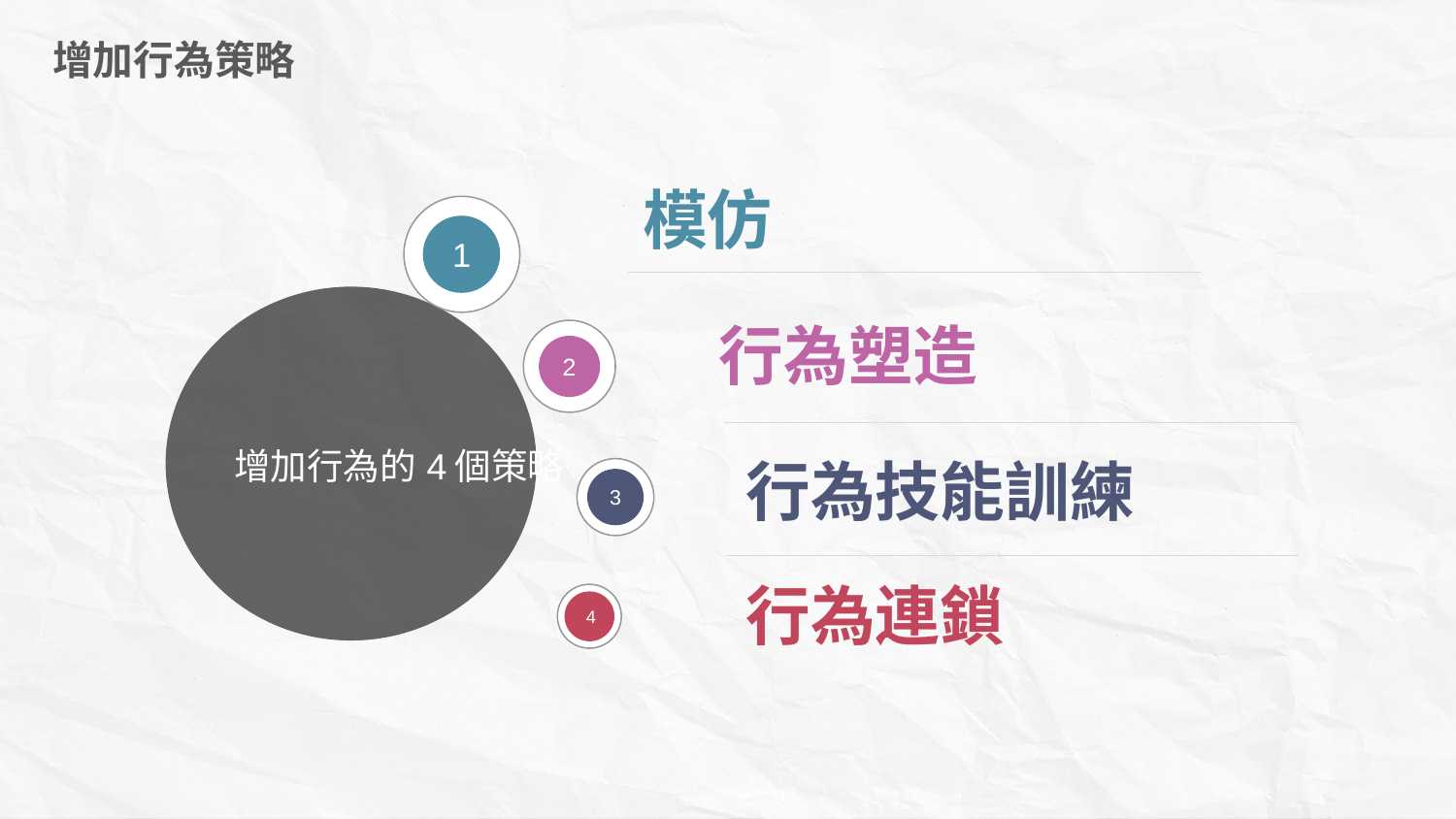

增加行為策略
模仿

1
增加行為的4個策略
行為塑造

2
行為技能訓練

3
行為連鎖

4